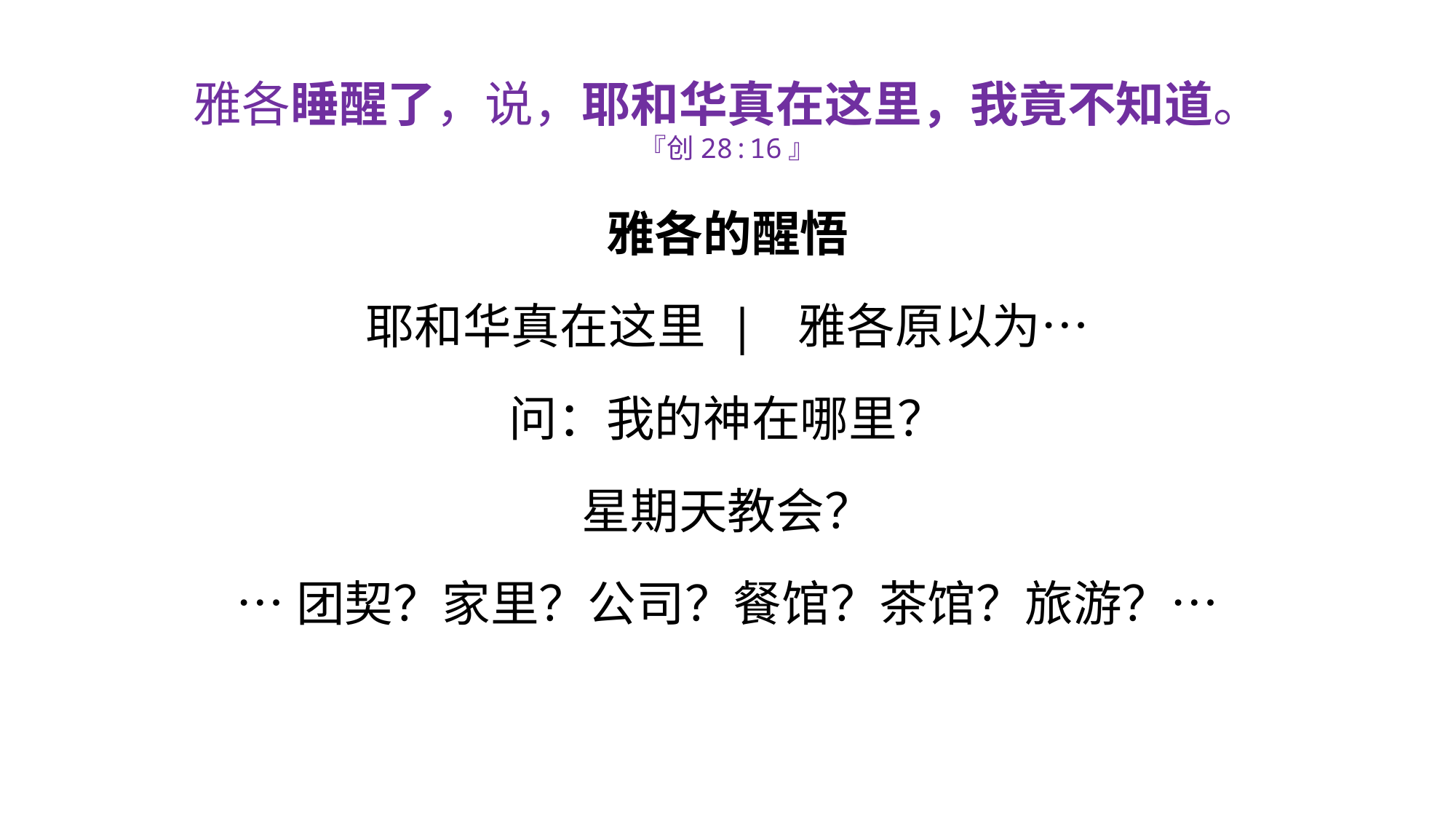

雅各睡醒了，说，耶和华真在这里，我竟不知道。
『创28:16』
雅各的醒悟
耶和华真在这里 | 雅各原以为…
问：我的神在哪里？
星期天教会？
…团契？家里？公司？餐馆？茶馆？旅游？…